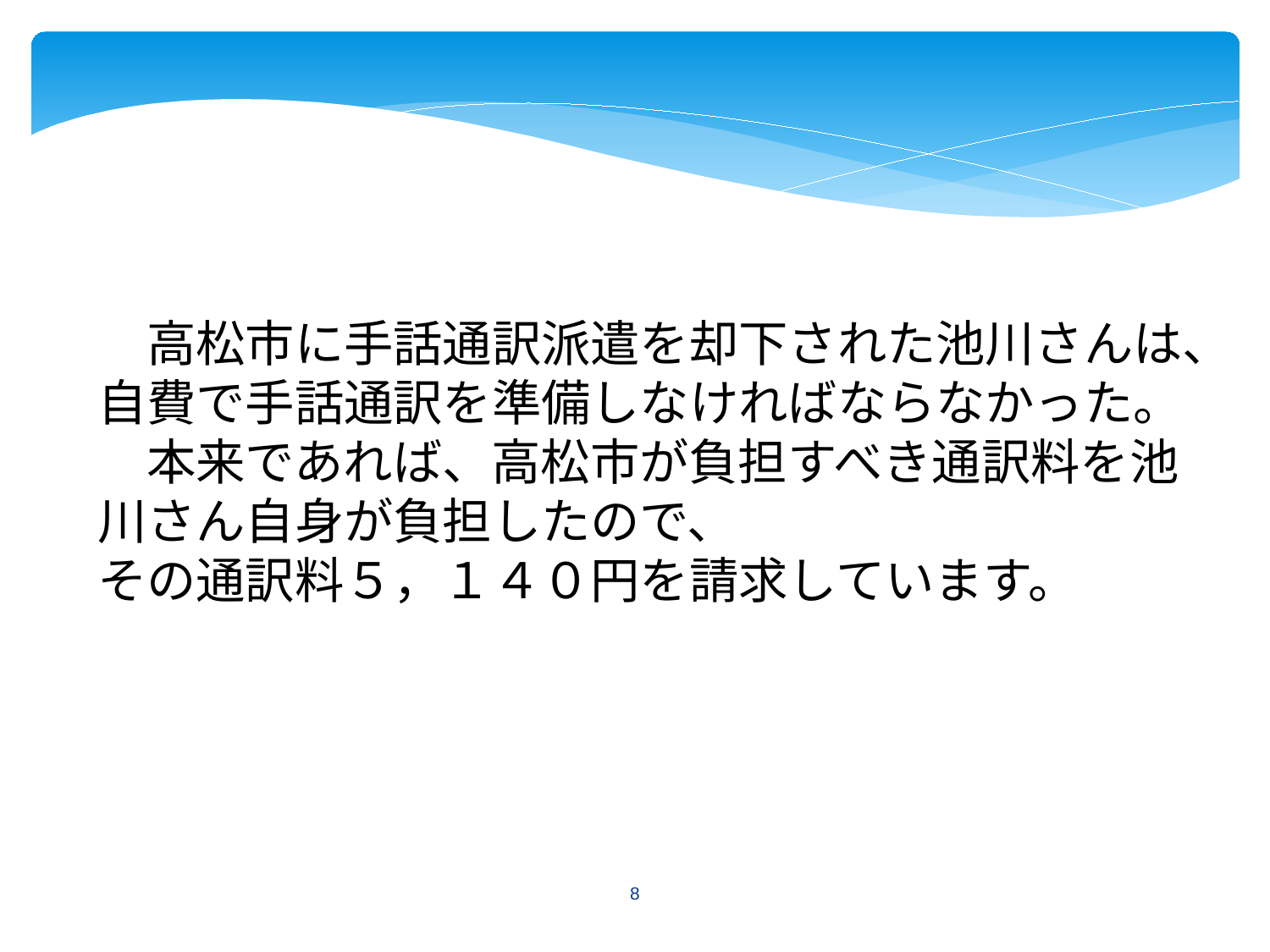

高松市に手話通訳派遣を却下された池川さんは、自費で手話通訳を準備しなければならなかった。
　本来であれば、高松市が負担すべき通訳料を池川さん自身が負担したので、
その通訳料５，１４０円を請求しています。

8